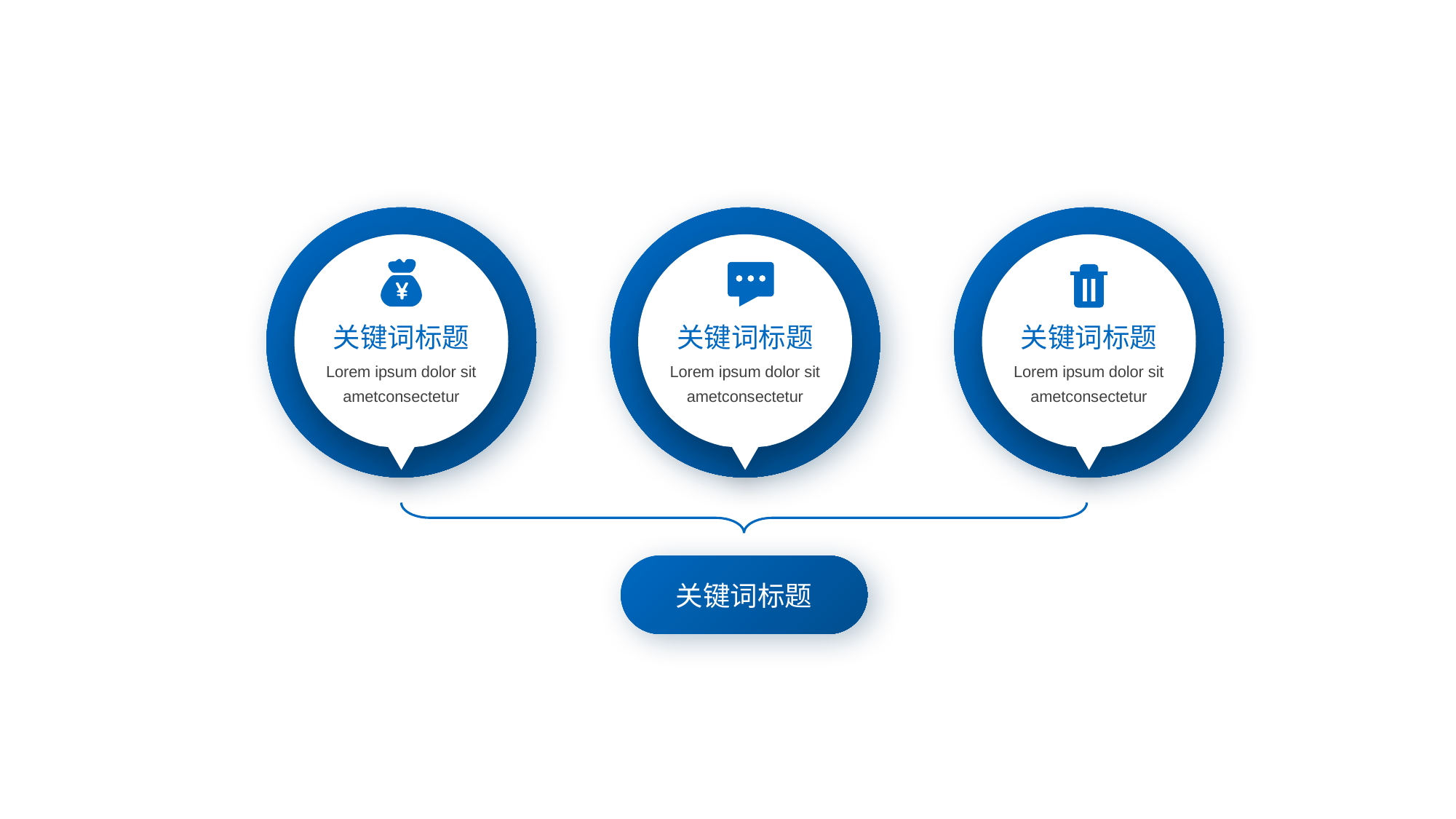

关键词标题
关键词标题
关键词标题
Lorem ipsum dolor sit ametconsectetur
Lorem ipsum dolor sit ametconsectetur
Lorem ipsum dolor sit ametconsectetur
关键词标题